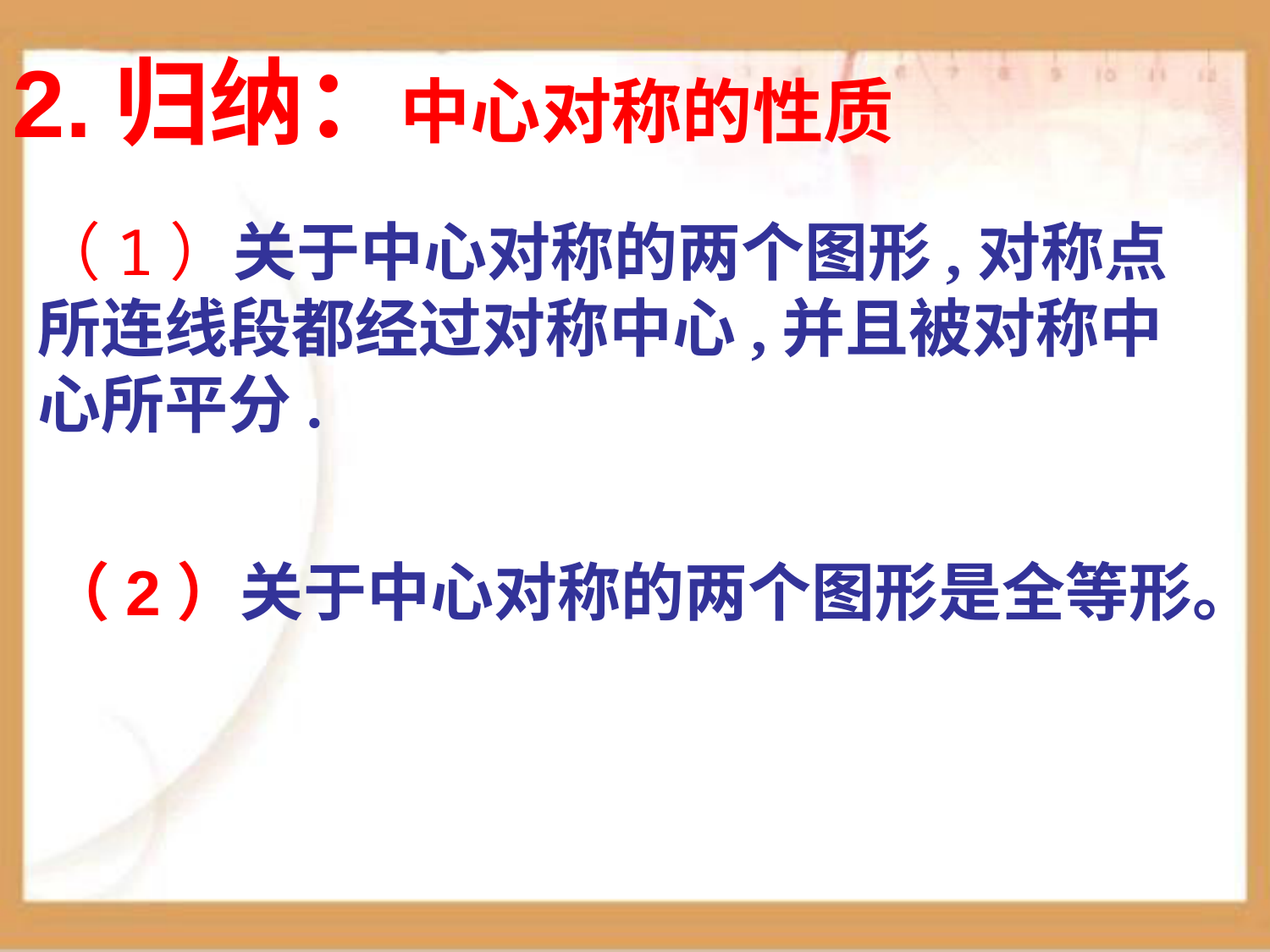

2.归纳：中心对称的性质
（1）关于中心对称的两个图形,对称点所连线段都经过对称中心,并且被对称中心所平分.
（2）关于中心对称的两个图形是全等形。